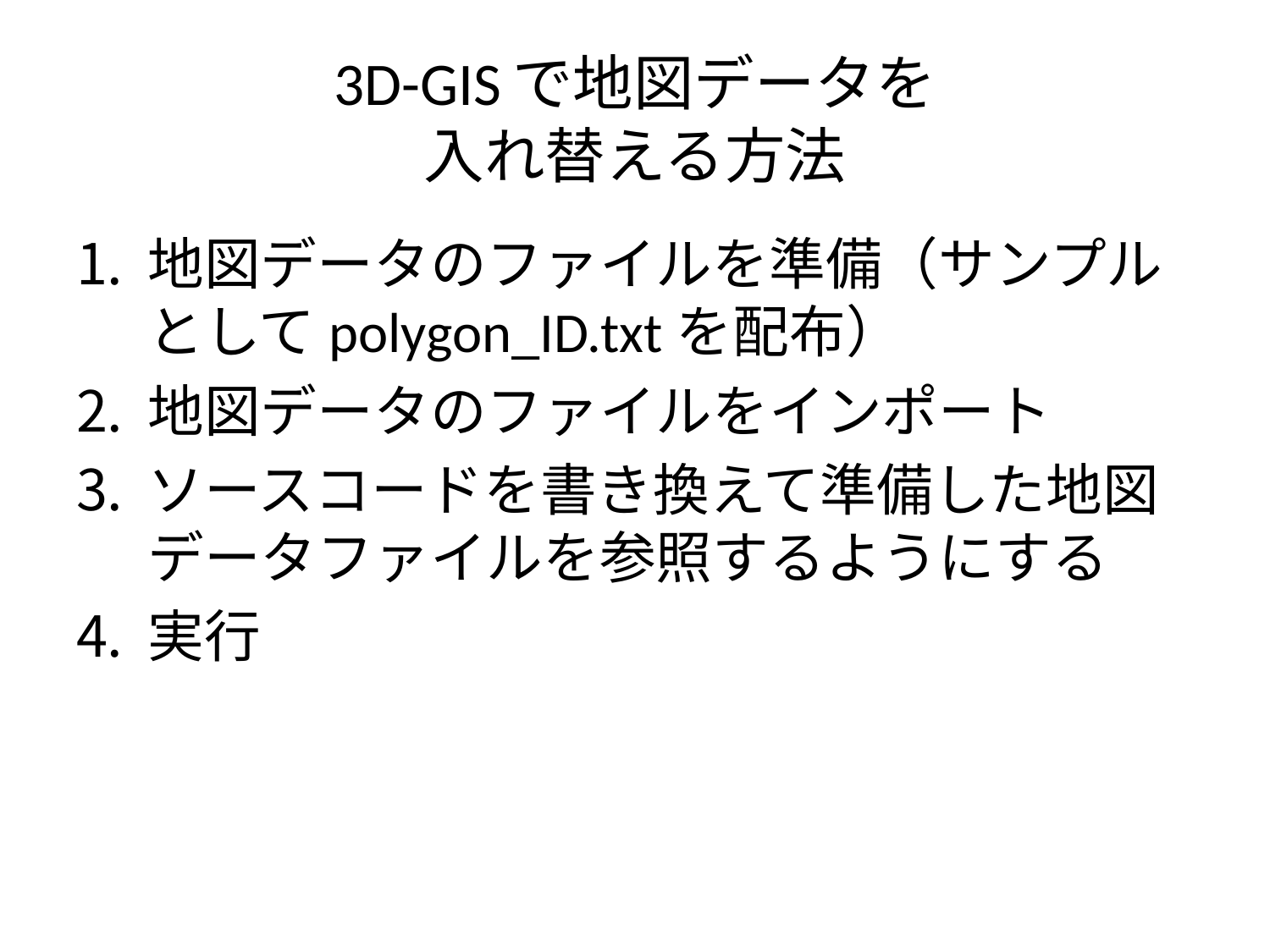

# 3D-GISで地図データを 入れ替える方法
地図データのファイルを準備（サンプルとしてpolygon_ID.txtを配布）
地図データのファイルをインポート
ソースコードを書き換えて準備した地図データファイルを参照するようにする
実行